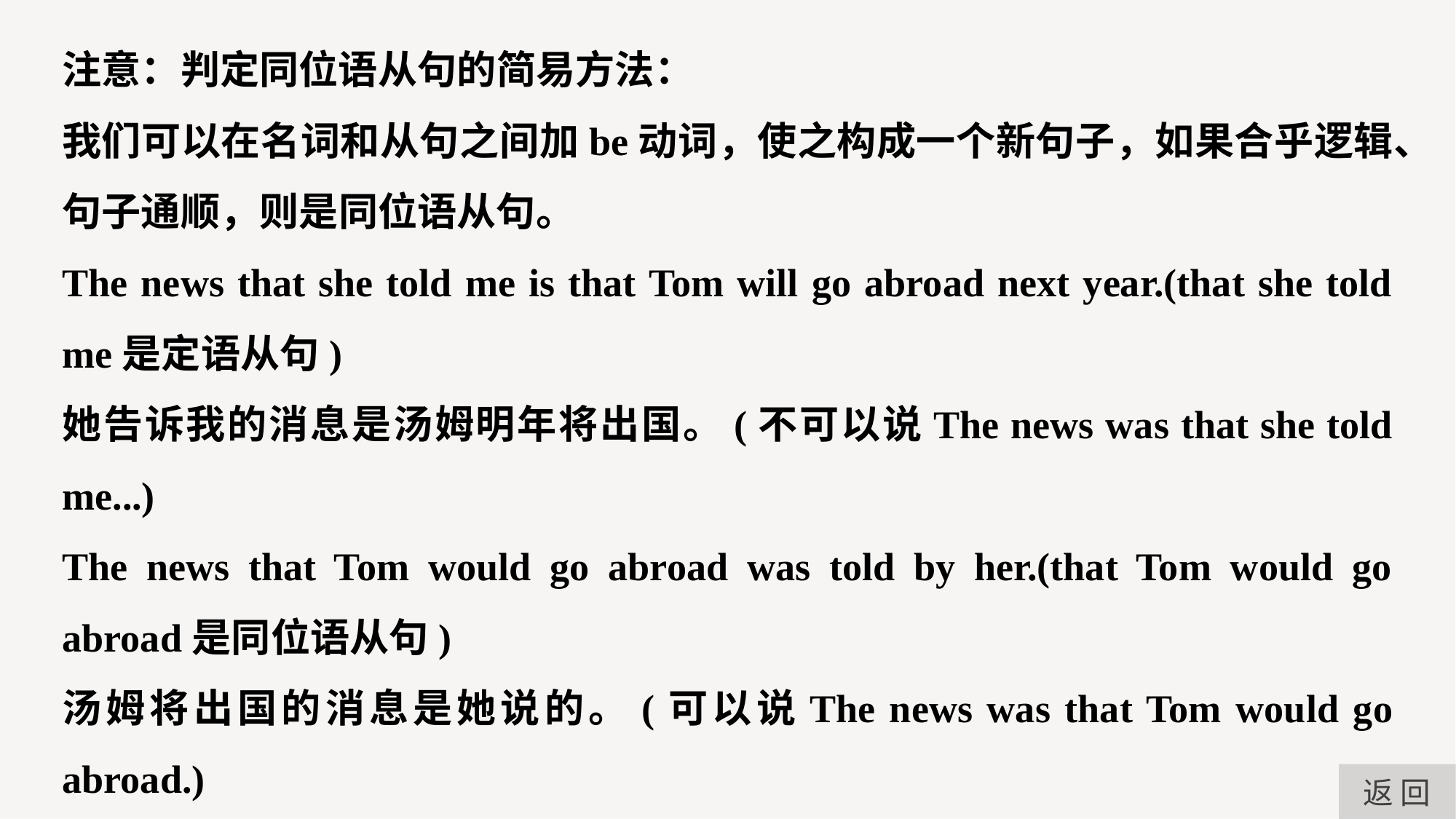

注意：判定同位语从句的简易方法：
我们可以在名词和从句之间加be动词，使之构成一个新句子，如果合乎逻辑、句子通顺，则是同位语从句。
The news that she told me is that Tom will go abroad next year.(that she told me是定语从句)
她告诉我的消息是汤姆明年将出国。(不可以说The news was that she told me...)
The news that Tom would go abroad was told by her.(that Tom would go abroad是同位语从句)
汤姆将出国的消息是她说的。(可以说The news was that Tom would go abroad.)
返 回